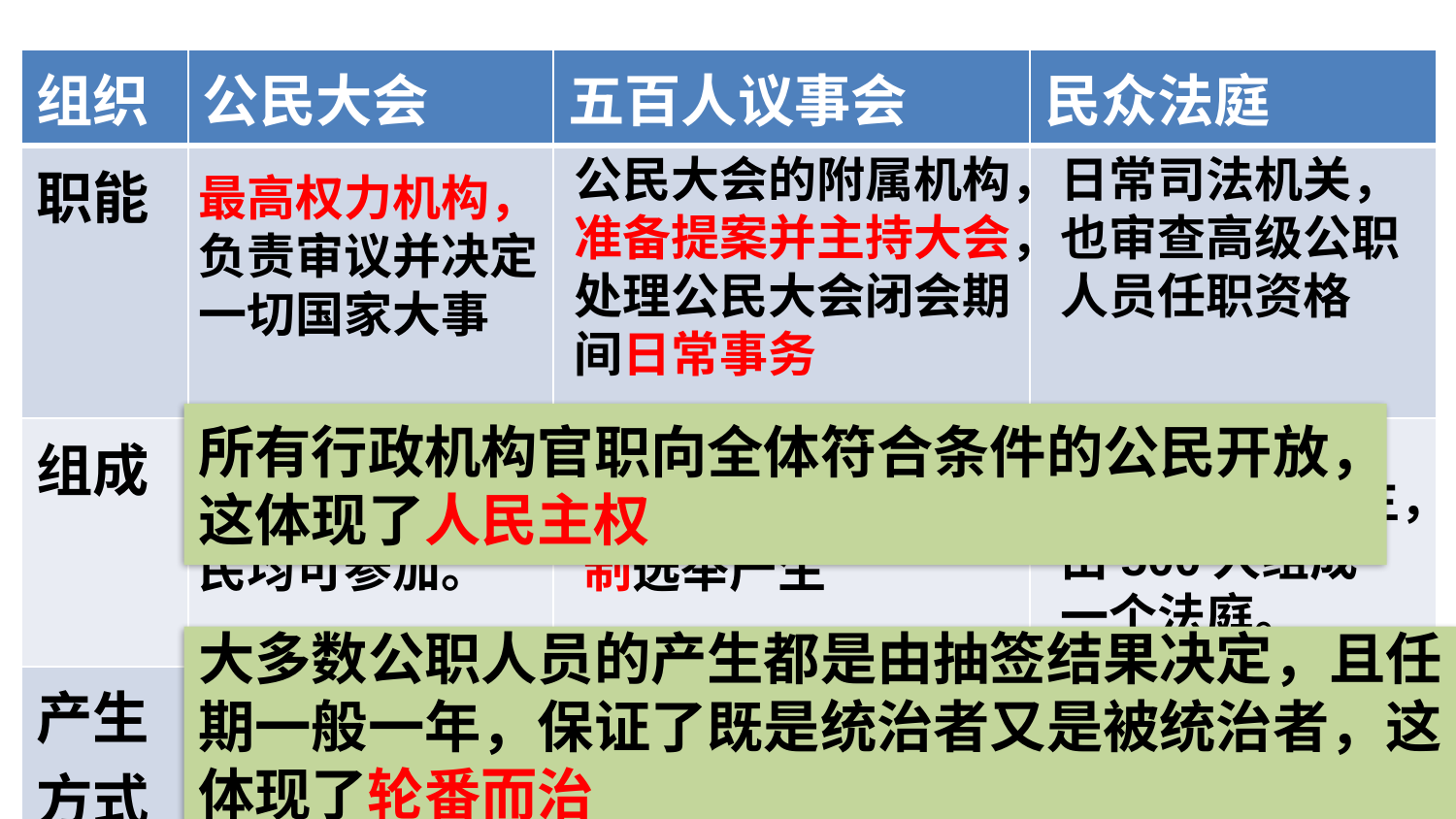

| 组织 | 公民大会 | 五百人议事会 | 民众法庭 |
| --- | --- | --- | --- |
| 职能 |  |  |  |
| 组成 |  |  |  |
| 产生方式 |  |  |  |
公民大会的附属机构，准备提案并主持大会，处理公民大会闭会期间日常事务
日常司法机关，也审查高级公职人员任职资格
最高权力机构，负责审议并决定一切国家大事
所有行政机构官职向全体符合条件的公民开放，
这体现了人民主权
从30岁以上的公民中抽签产生，由500人组成一个法庭。
每10天召开一次，所有合法公民均可参加。
30岁以上公民，通过抽签，按比例代表制选举产生
大多数公职人员的产生都是由抽签结果决定，且任期一般一年，保证了既是统治者又是被统治者，这体现了轮番而治
抽签选举
抽签选举
直接参加